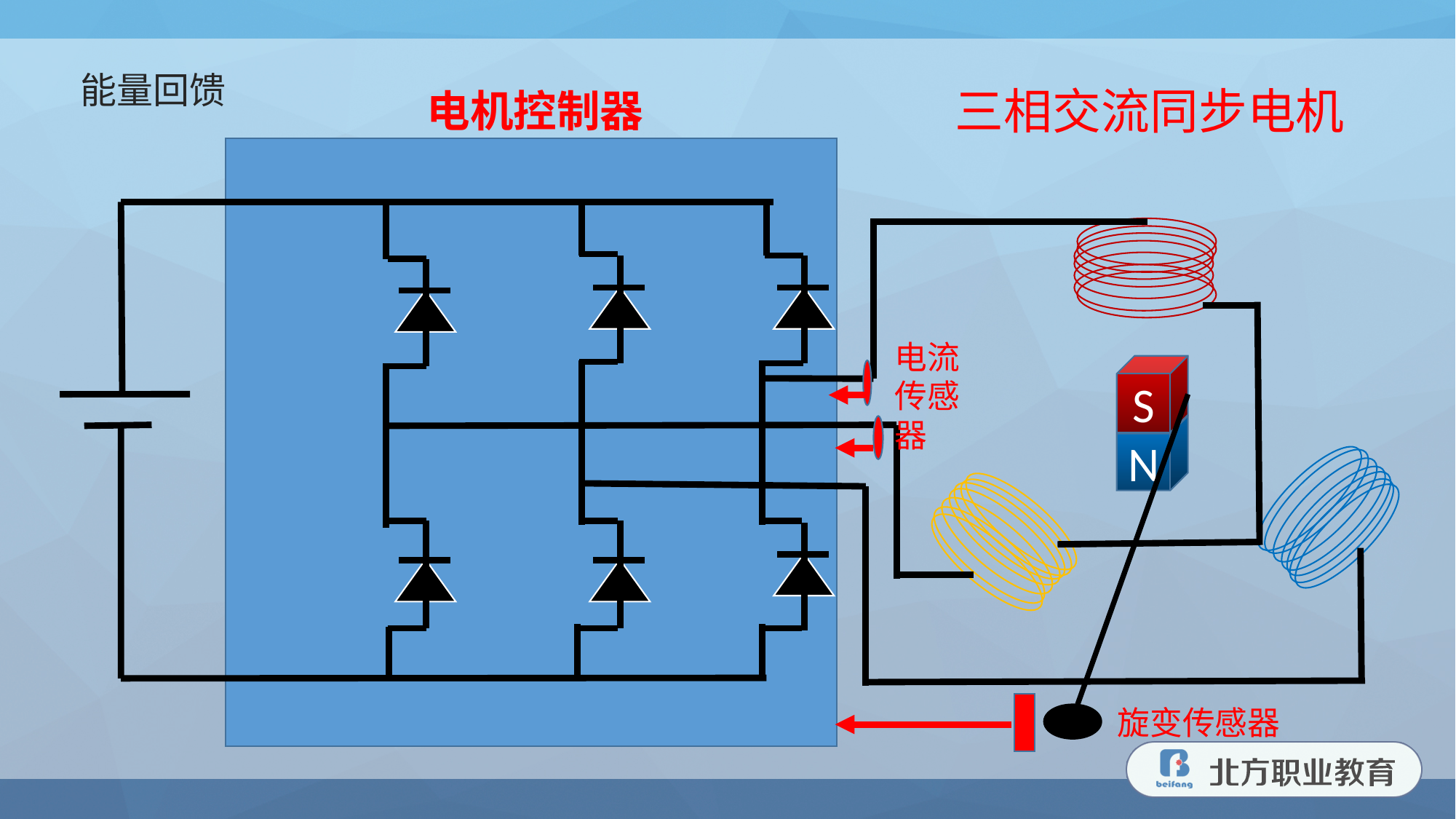

能量回馈
三相交流同步电机
电机控制器

电流传感器
S
N

旋变传感器